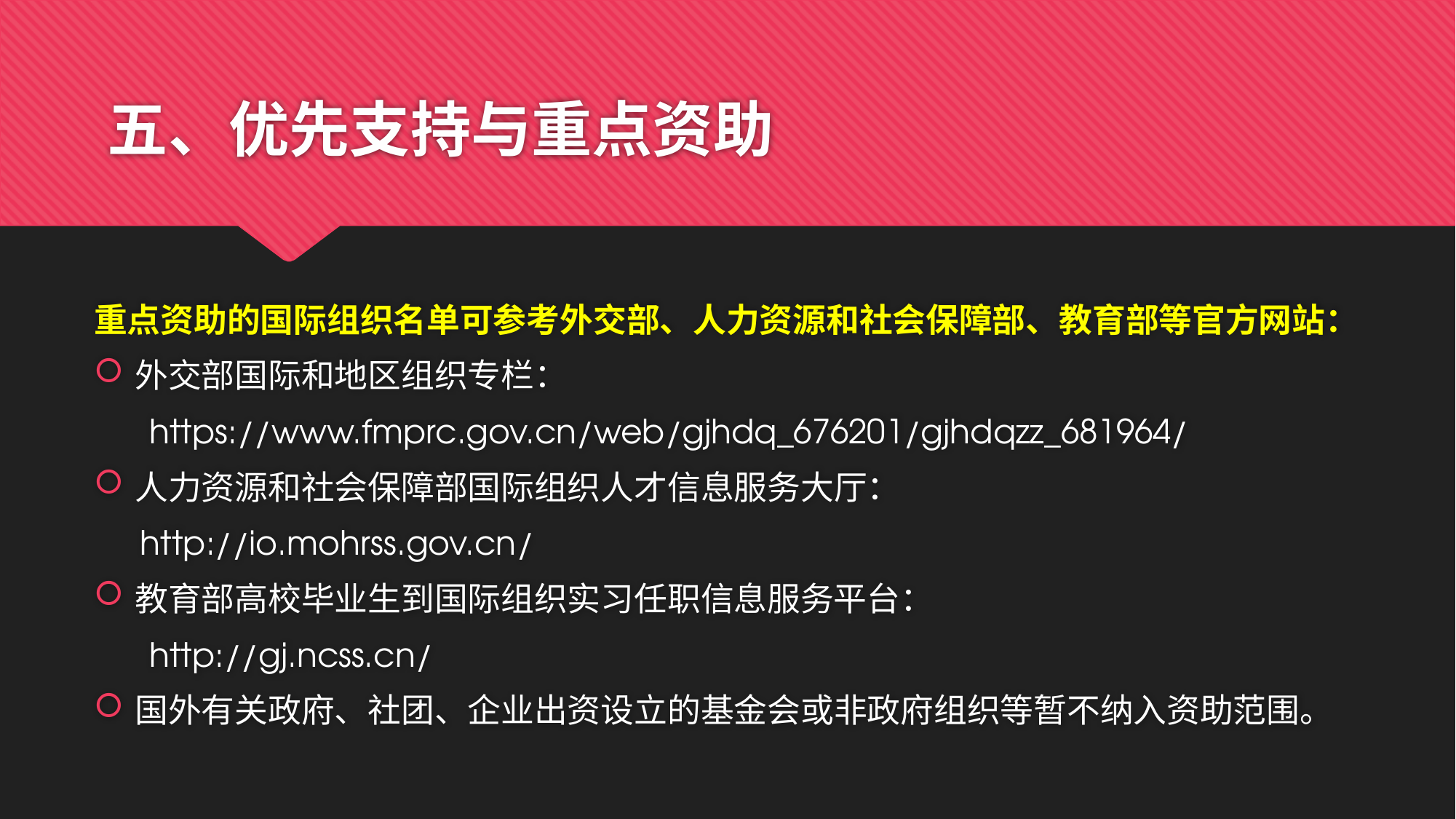

# 五、优先支持与重点资助
重点资助的国际组织名单可参考外交部、人力资源和社会保障部、教育部等官方网站：
外交部国际和地区组织专栏：
      https://www.fmprc.gov.cn/web/gjhdq_676201/gjhdqzz_681964/
人力资源和社会保障部国际组织人才信息服务大厅：
     http://io.mohrss.gov.cn/
教育部高校毕业生到国际组织实习任职信息服务平台：
      http://gj.ncss.cn/
国外有关政府、社团、企业出资设立的基金会或非政府组织等暂不纳入资助范围。